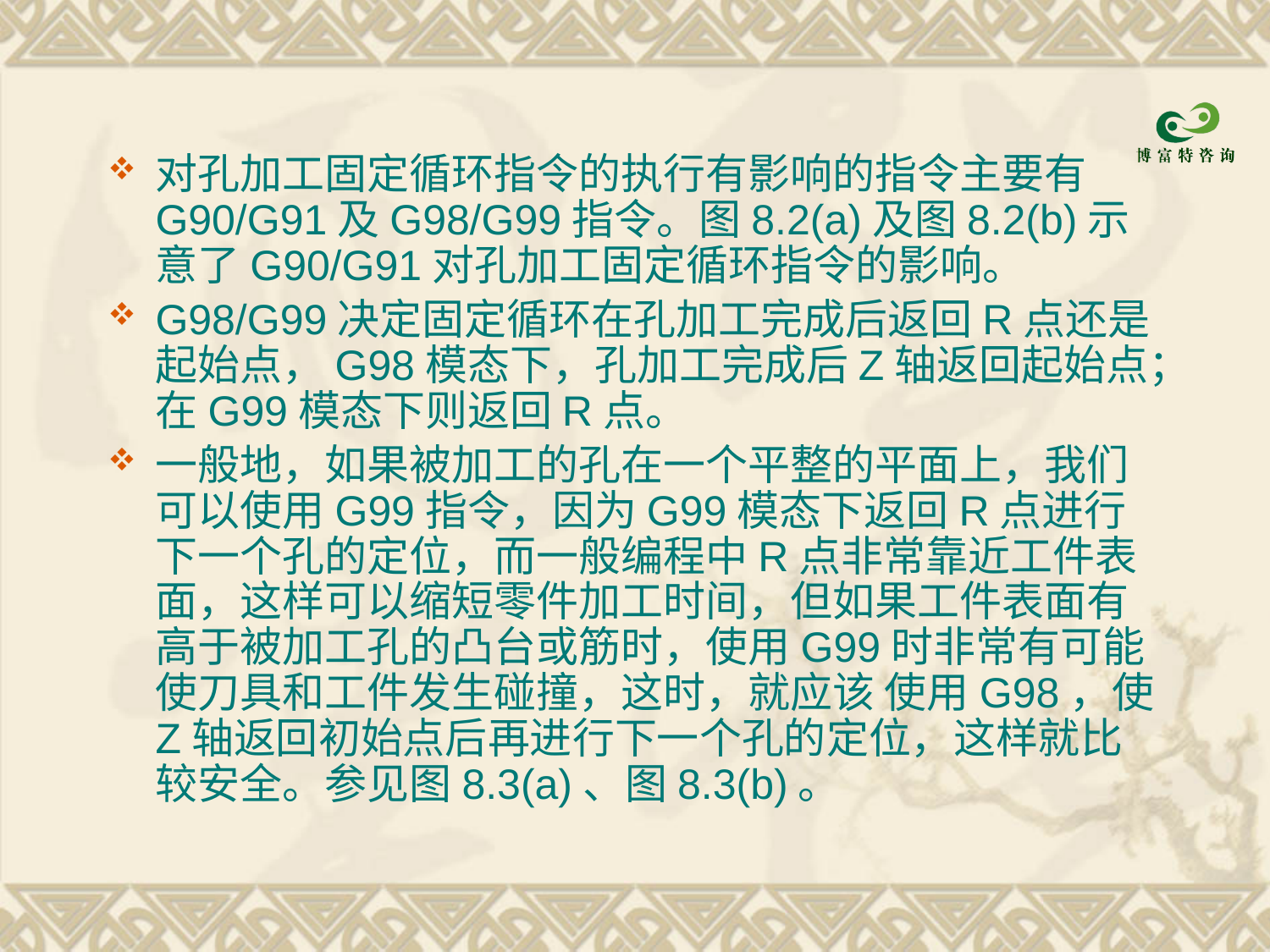

对孔加工固定循环指令的执行有影响的指令主要有G90/G91及G98/G99指令。图8.2(a)及图8.2(b)示意了G90/G91对孔加工固定循环指令的影响。
G98/G99决定固定循环在孔加工完成后返回R点还是起始点，G98模态下，孔加工完成后Z轴返回起始点；在G99模态下则返回R点。
一般地，如果被加工的孔在一个平整的平面上，我们可以使用G99指令，因为G99模态下返回R点进行下一个孔的定位，而一般编程中R点非常靠近工件表面，这样可以缩短零件加工时间，但如果工件表面有高于被加工孔的凸台或筋时，使用G99时非常有可能使刀具和工件发生碰撞，这时，就应该 使用G98，使Z轴返回初始点后再进行下一个孔的定位，这样就比较安全。参见图8.3(a)、图8.3(b)。